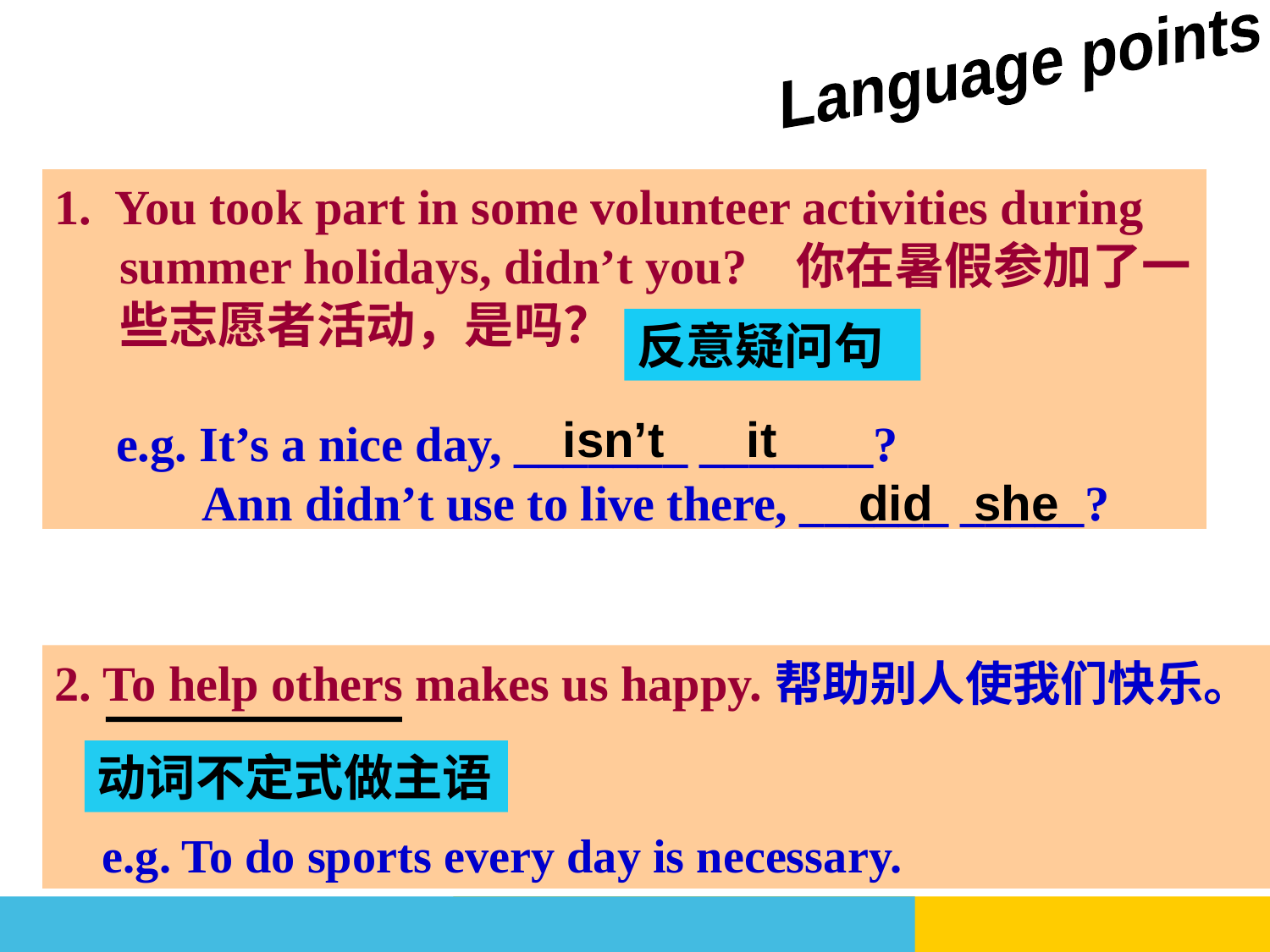

Language points
1.  You took part in some volunteer activities during summer holidays, didn’t you?   你在暑假参加了一些志愿者活动，是吗？

     e.g. It’s a nice day, _______ _______?
            Ann didn’t use to live there, ______ _____?
反意疑问句
isn’t      it
did   she
2. To help others makes us happy.帮助别人使我们快乐。

    e.g. To do sports every day is necessary.

动词不定式做主语